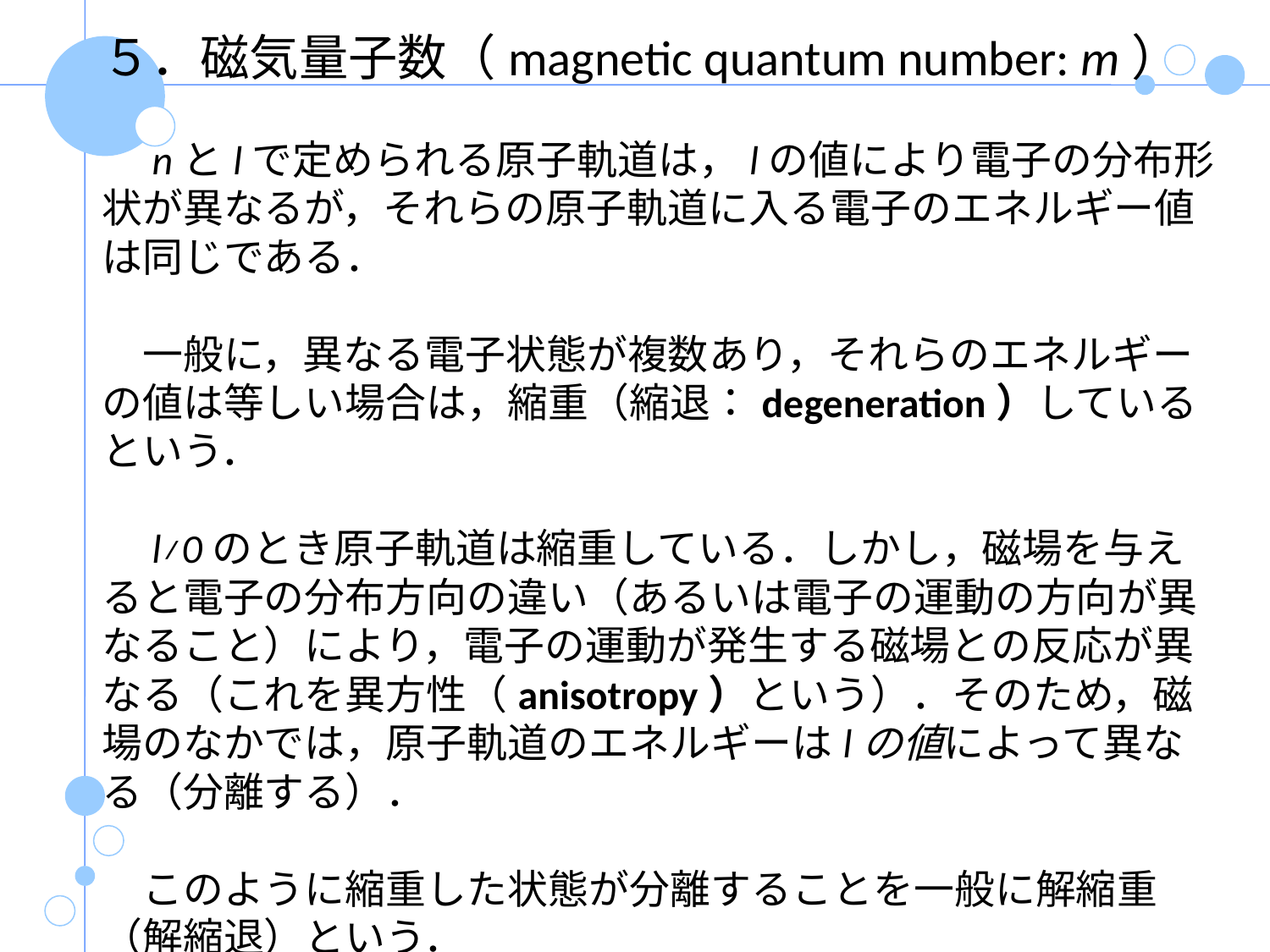

５．磁気量子数（magnetic quantum number: m）

　nとlで定められる原子軌道は，lの値により電子の分布形状が異なるが，それらの原子軌道に入る電子のエネルギー値は同じである．

　一般に，異なる電子状態が複数あり，それらのエネルギーの値は等しい場合は，縮重（縮退：degeneration）しているという．

　l≠0のとき原子軌道は縮重している．しかし，磁場を与えると電子の分布方向の違い（あるいは電子の運動の方向が異なること）により，電子の運動が発生する磁場との反応が異なる（これを異方性（anisotropy）という）．そのため，磁場のなかでは，原子軌道のエネルギーはlの値によって異なる（分離する）．

　このように縮重した状態が分離することを一般に解縮重（解縮退）という．